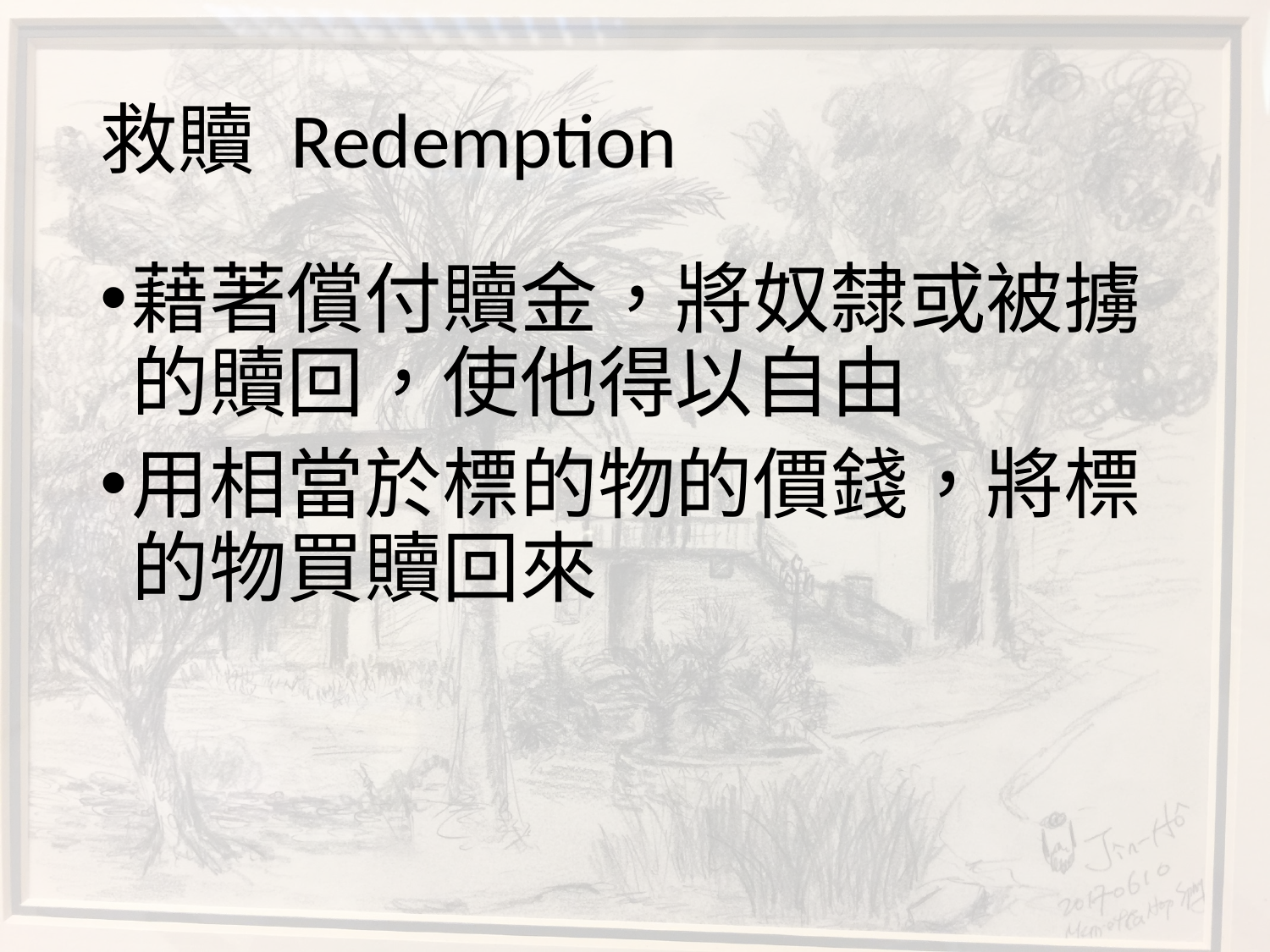

# 救贖 Redemption
藉著償付贖金，將奴隸或被擄的贖回，使他得以自由
用相當於標的物的價錢，將標的物買贖回來